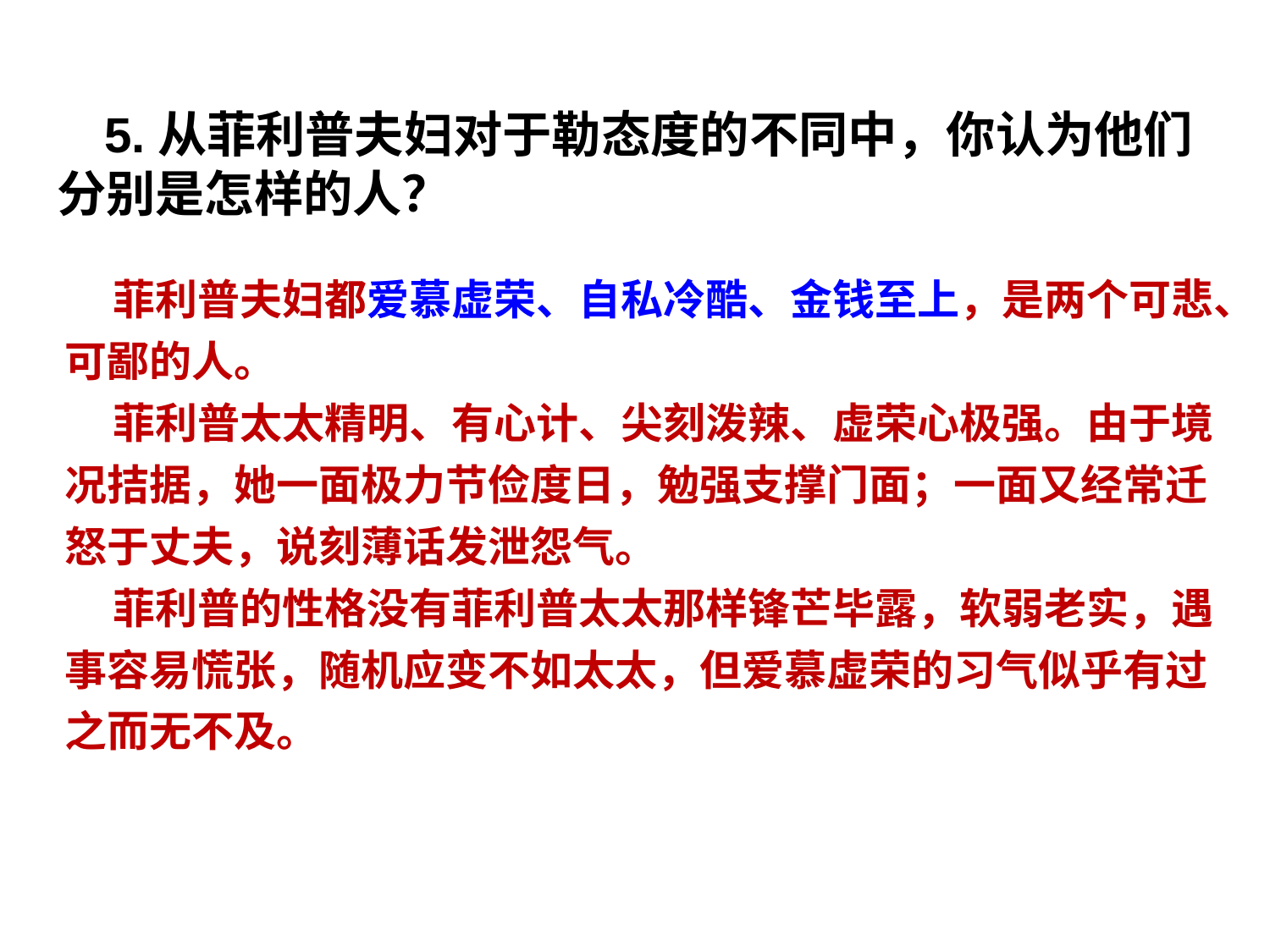

5.从菲利普夫妇对于勒态度的不同中，你认为他们分别是怎样的人？
    菲利普夫妇都爱慕虚荣、自私冷酷、金钱至上，是两个可悲、可鄙的人。
    菲利普太太精明、有心计、尖刻泼辣、虚荣心极强。由于境况拮据，她一面极力节俭度日，勉强支撑门面；一面又经常迁怒于丈夫，说刻薄话发泄怨气。
    菲利普的性格没有菲利普太太那样锋芒毕露，软弱老实，遇事容易慌张，随机应变不如太太，但爱慕虚荣的习气似乎有过之而无不及。